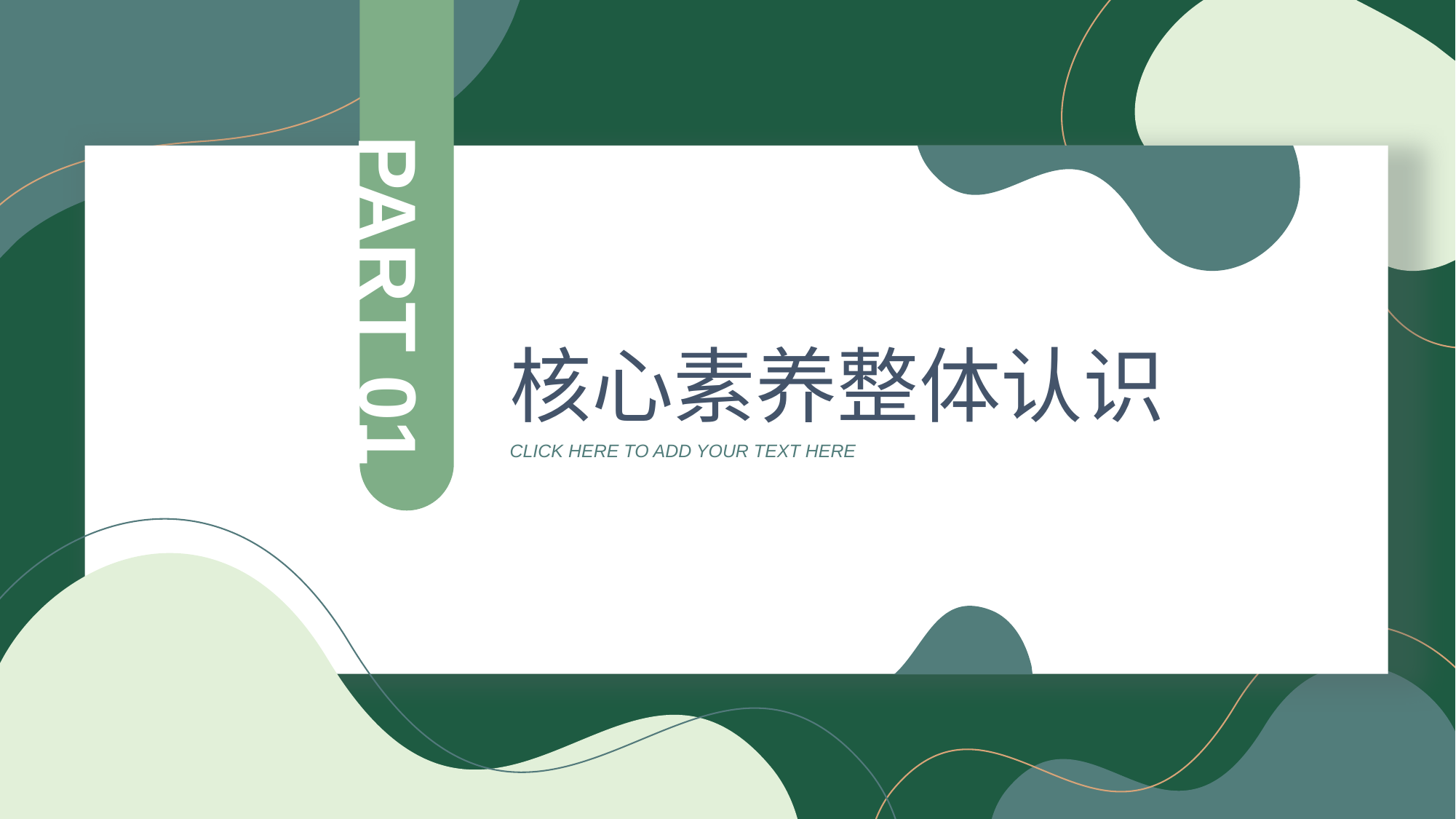

PART 01

核心素养整体认识

CLICK HERE TO ADD YOUR TEXT HERE